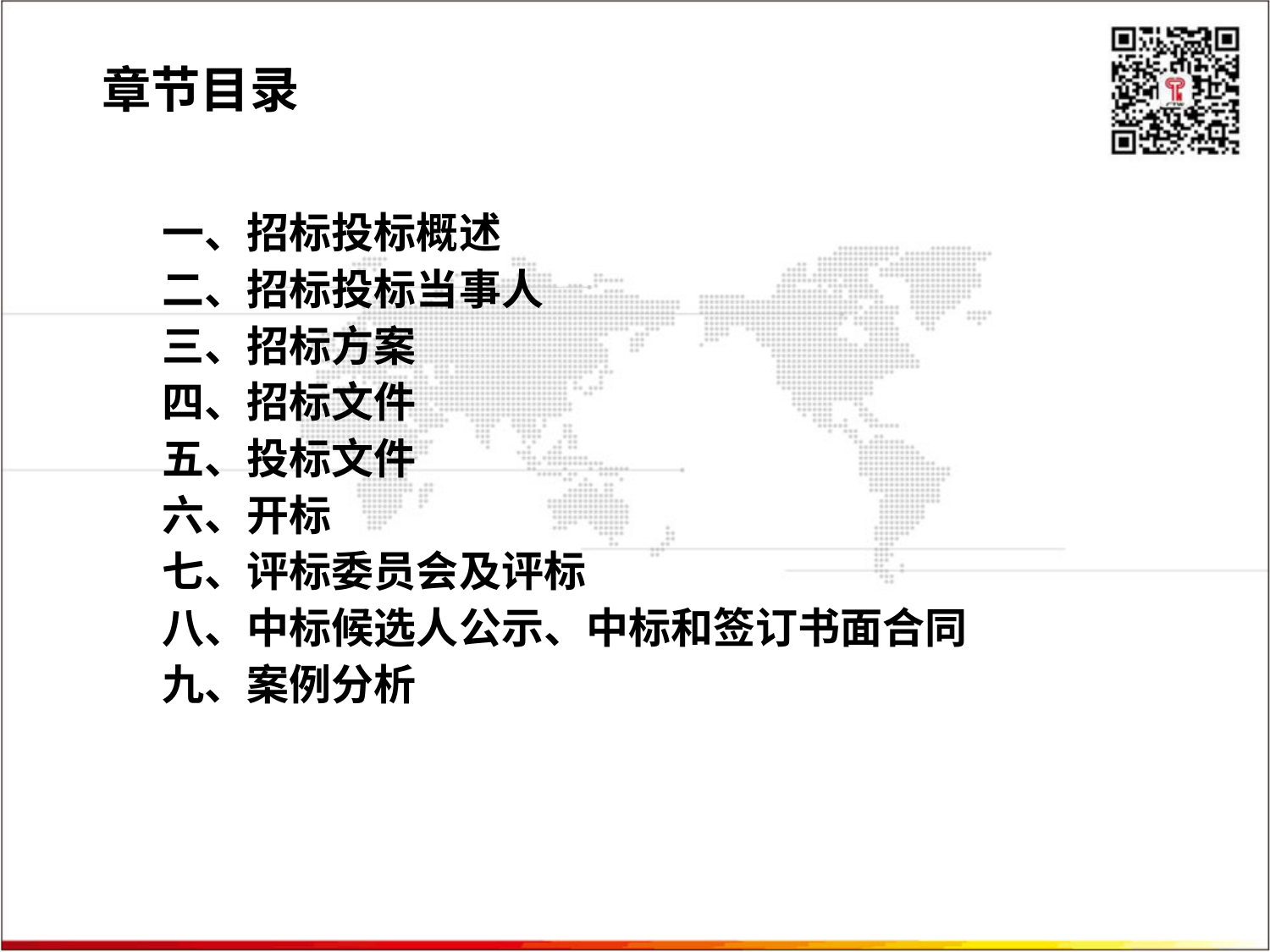

# 章节目录
一、招标投标概述
二、招标投标当事人
三、招标方案
四、招标文件
五、投标文件
六、开标
七、评标委员会及评标
八、中标候选人公示、中标和签订书面合同
九、案例分析